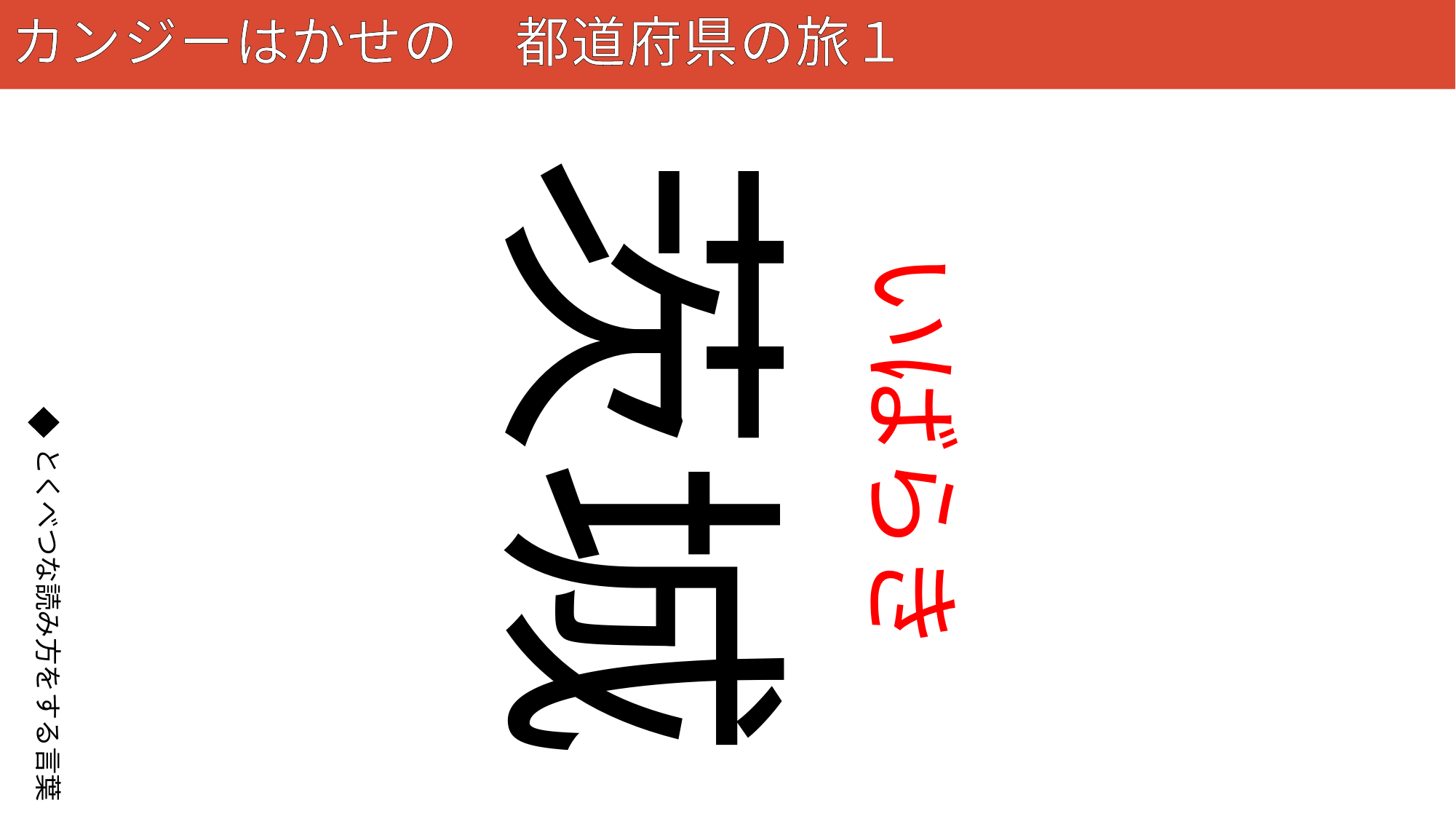

# カンジーはかせの　都道府県の旅１
45
茨城
いばらき

とくべつな読み方をする言葉